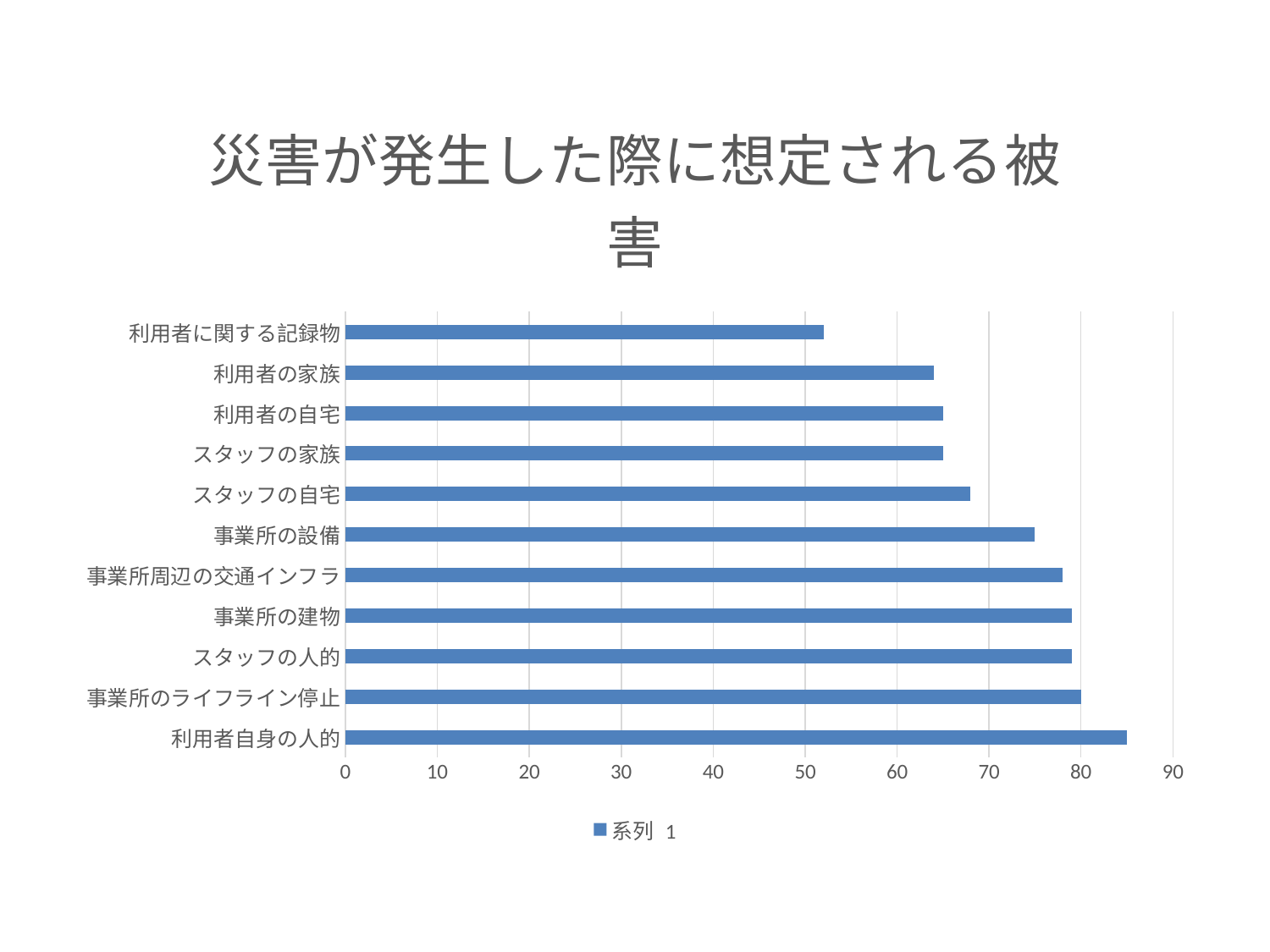

#

### Chart: 災害が発生した際に想定される被害

| Category | 系列 1 |
|---|---|
| 利用者自身の人的 | 85.0 |
| 事業所のライフライン停止 | 80.0 |
| スタッフの人的 | 79.0 |
| 事業所の建物 | 79.0 |
| 事業所周辺の交通インフラ | 78.0 |
| 事業所の設備 | 75.0 |
| スタッフの自宅 | 68.0 |
| スタッフの家族 | 65.0 |
| 利用者の自宅 | 65.0 |
| 利用者の家族 | 64.0 |
| 利用者に関する記録物 | 52.0 |